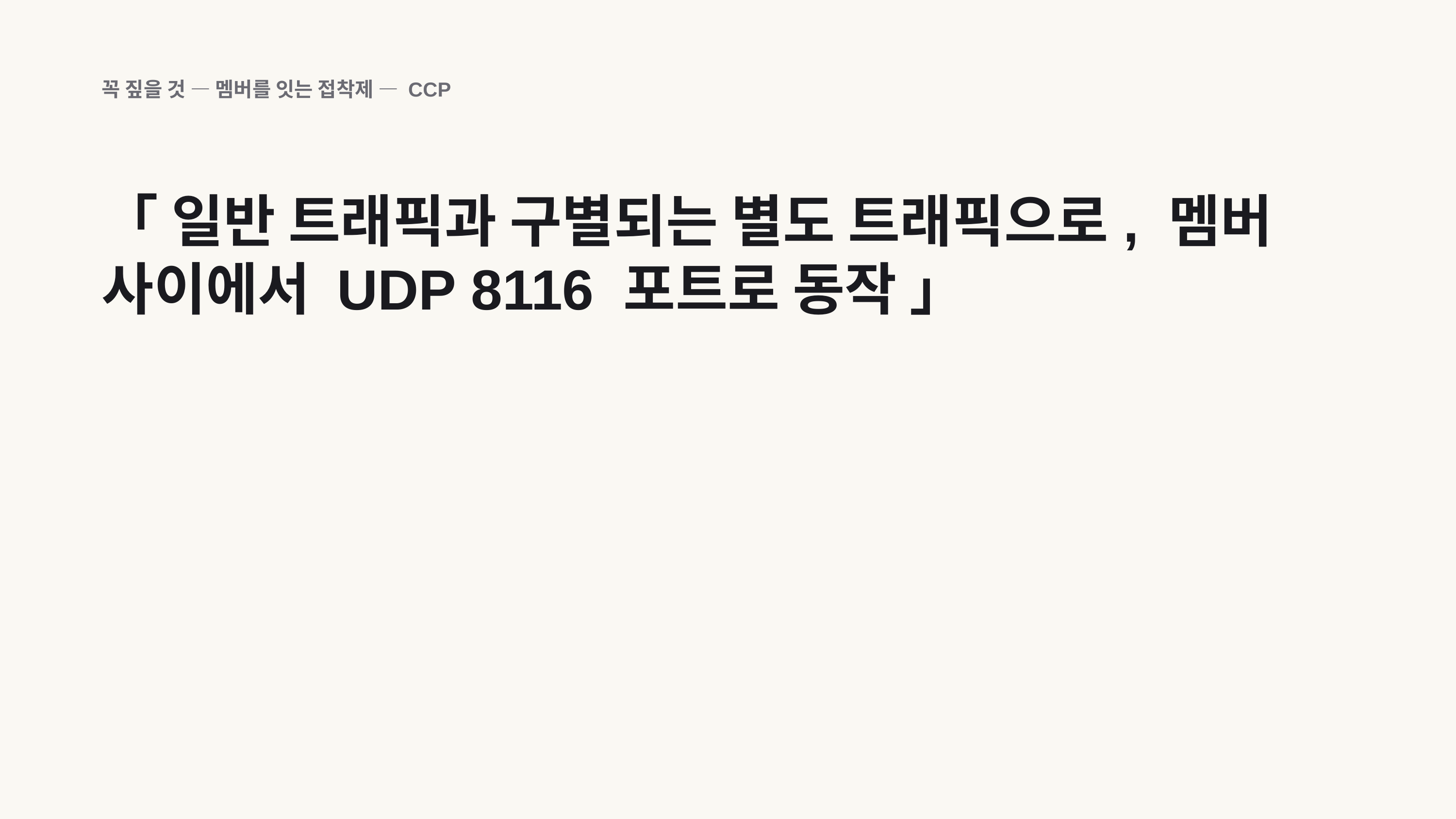

꼭 짚을 것 — 멤버를 잇는 접착제 — CCP
「 일반 트래픽과 구별되는 별도 트래픽으로, 멤버 사이에서 UDP 8116 포트로 동작 」